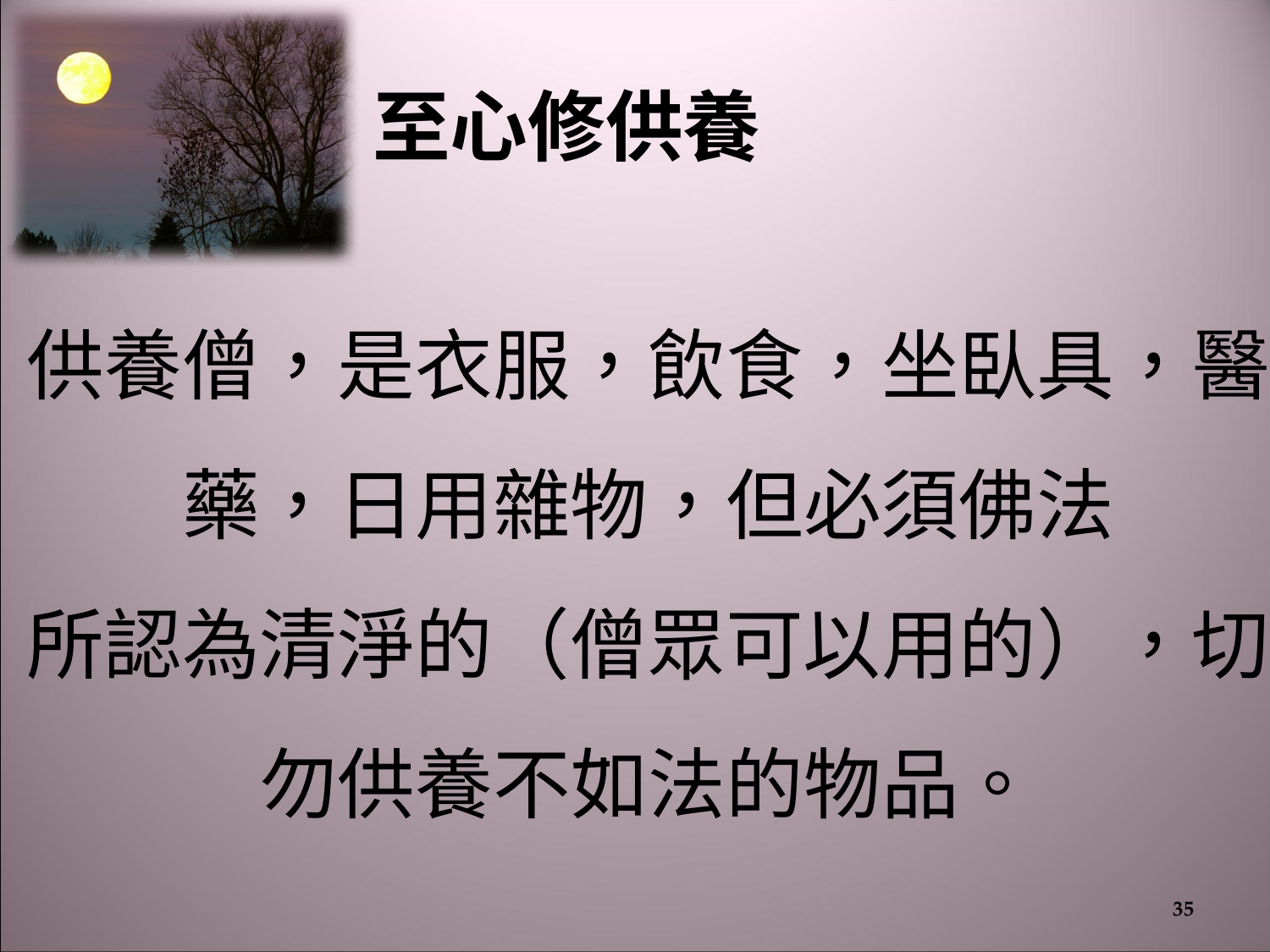

# 至心修供養
供養僧，是衣服，飲食，坐臥具，醫藥，日用雜物，但必須佛法
所認為清淨的（僧眾可以用的），切勿供養不如法的物品。
35